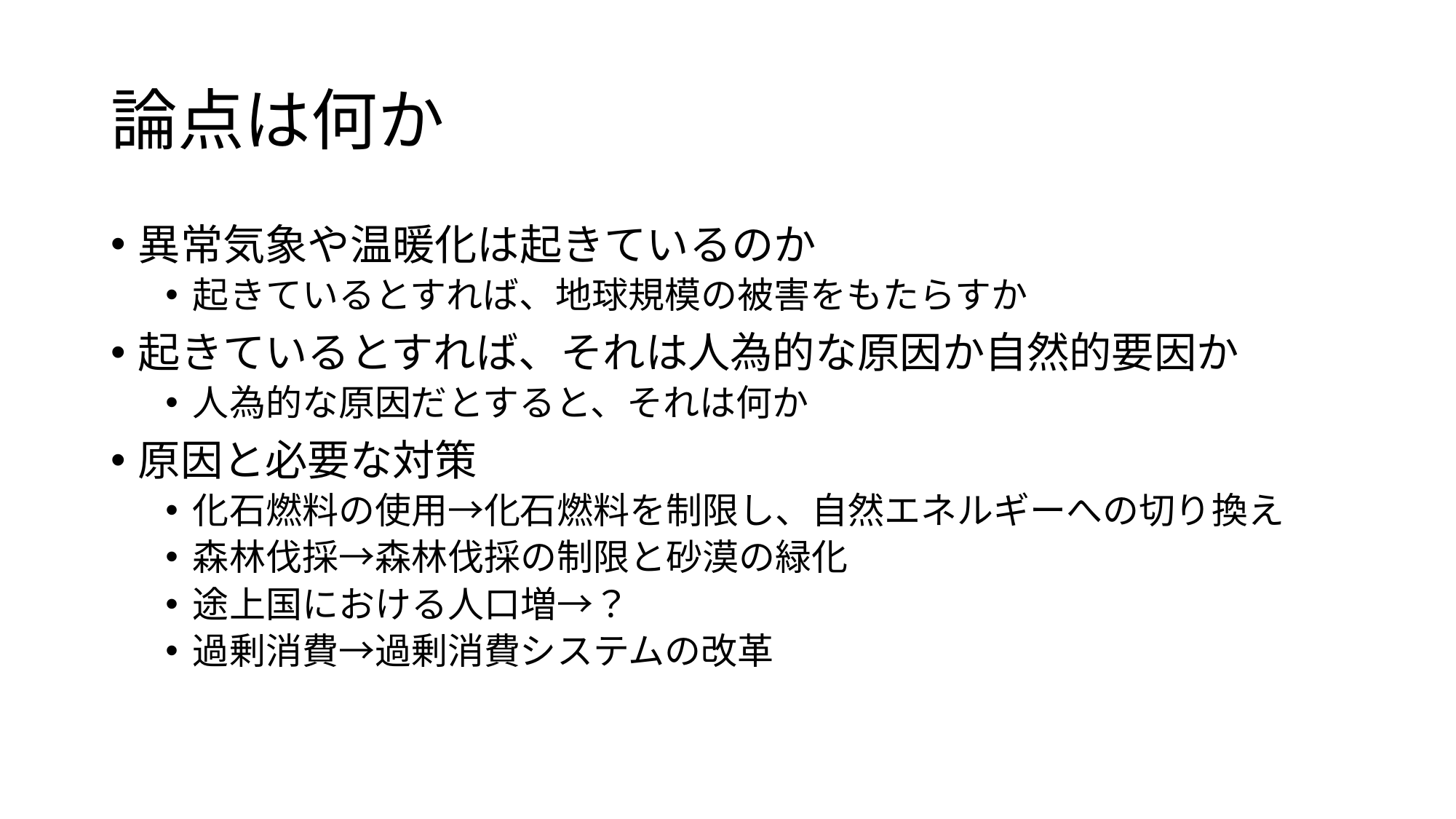

# 論点は何か
異常気象や温暖化は起きているのか
起きているとすれば、地球規模の被害をもたらすか
起きているとすれば、それは人為的な原因か自然的要因か
人為的な原因だとすると、それは何か
原因と必要な対策
化石燃料の使用→化石燃料を制限し、自然エネルギーへの切り換え
森林伐採→森林伐採の制限と砂漠の緑化
途上国における人口増→？
過剰消費→過剰消費システムの改革